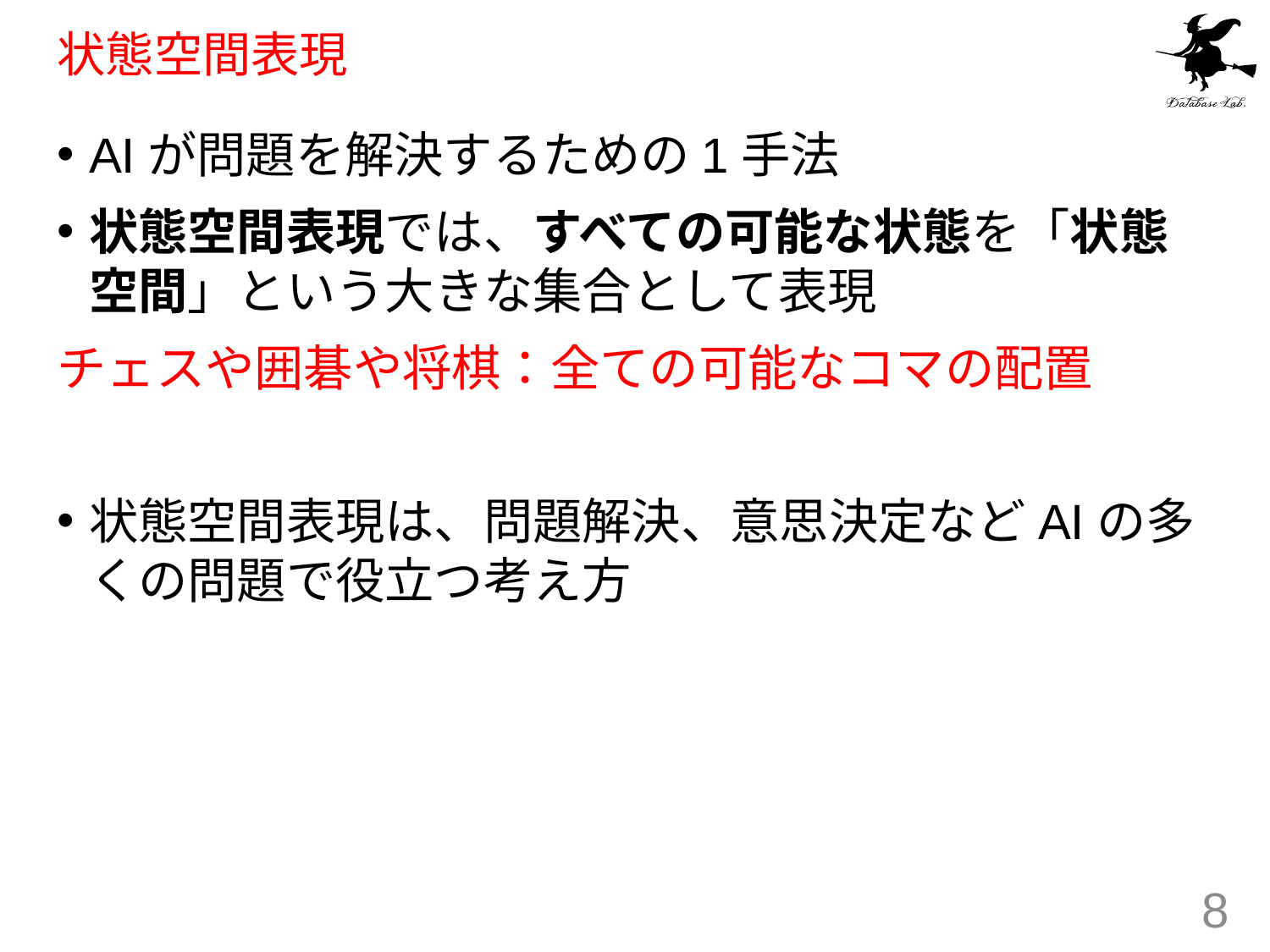

# 状態空間表現
AIが問題を解決するための1手法
状態空間表現では、すべての可能な状態を「状態空間」という大きな集合として表現
チェスや囲碁や将棋：全ての可能なコマの配置

状態空間表現は、問題解決、意思決定などAIの多くの問題で役立つ考え方
8